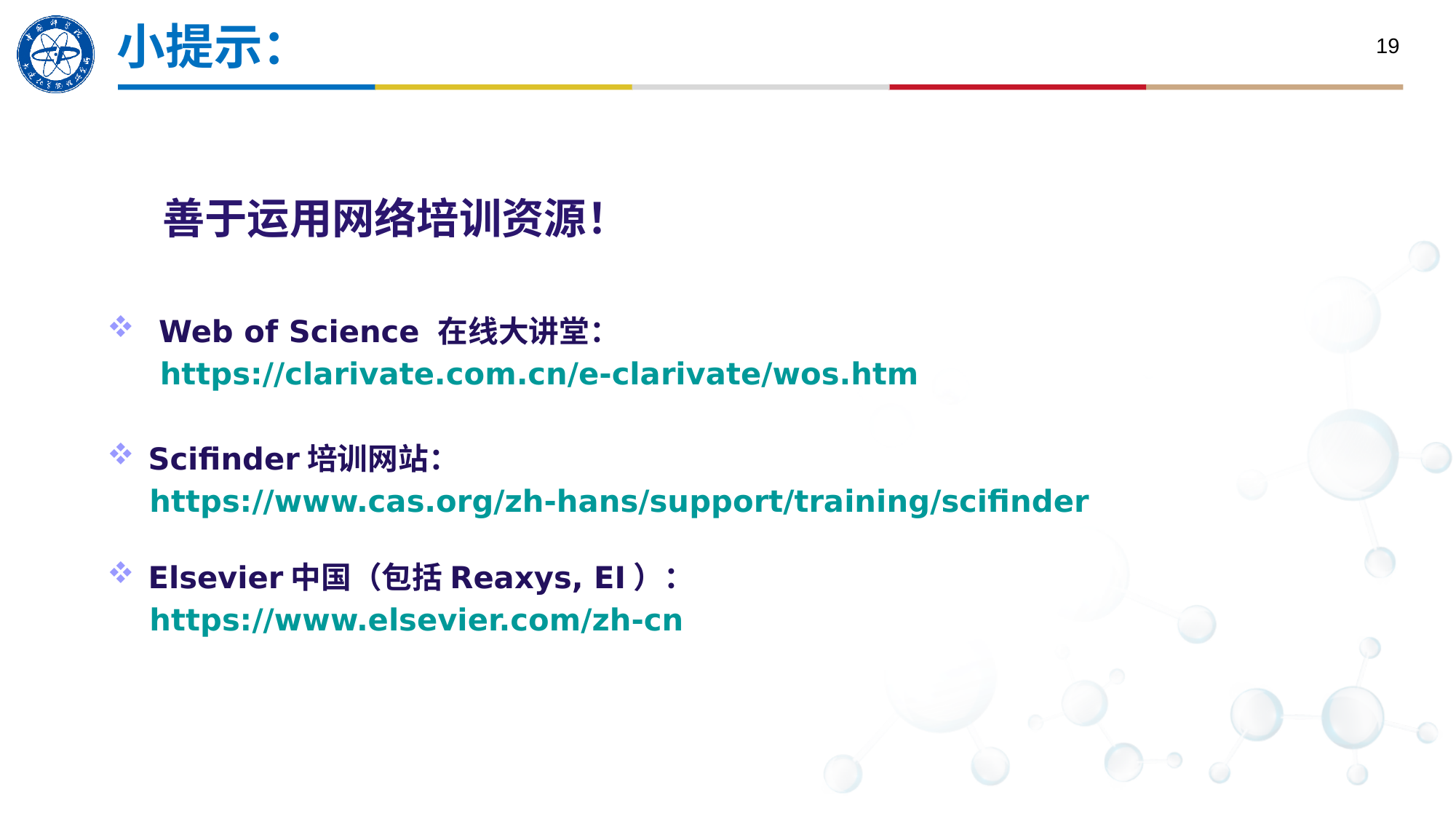

小提示：
19
善于运用网络培训资源！
 Web of Science 在线大讲堂：
     https://clarivate.com.cn/e-clarivate/wos.htm

Scifinder培训网站：
    https://www.cas.org/zh-hans/support/training/scifinder

Elsevier中国（包括Reaxys, EI）：
    https://www.elsevier.com/zh-cn